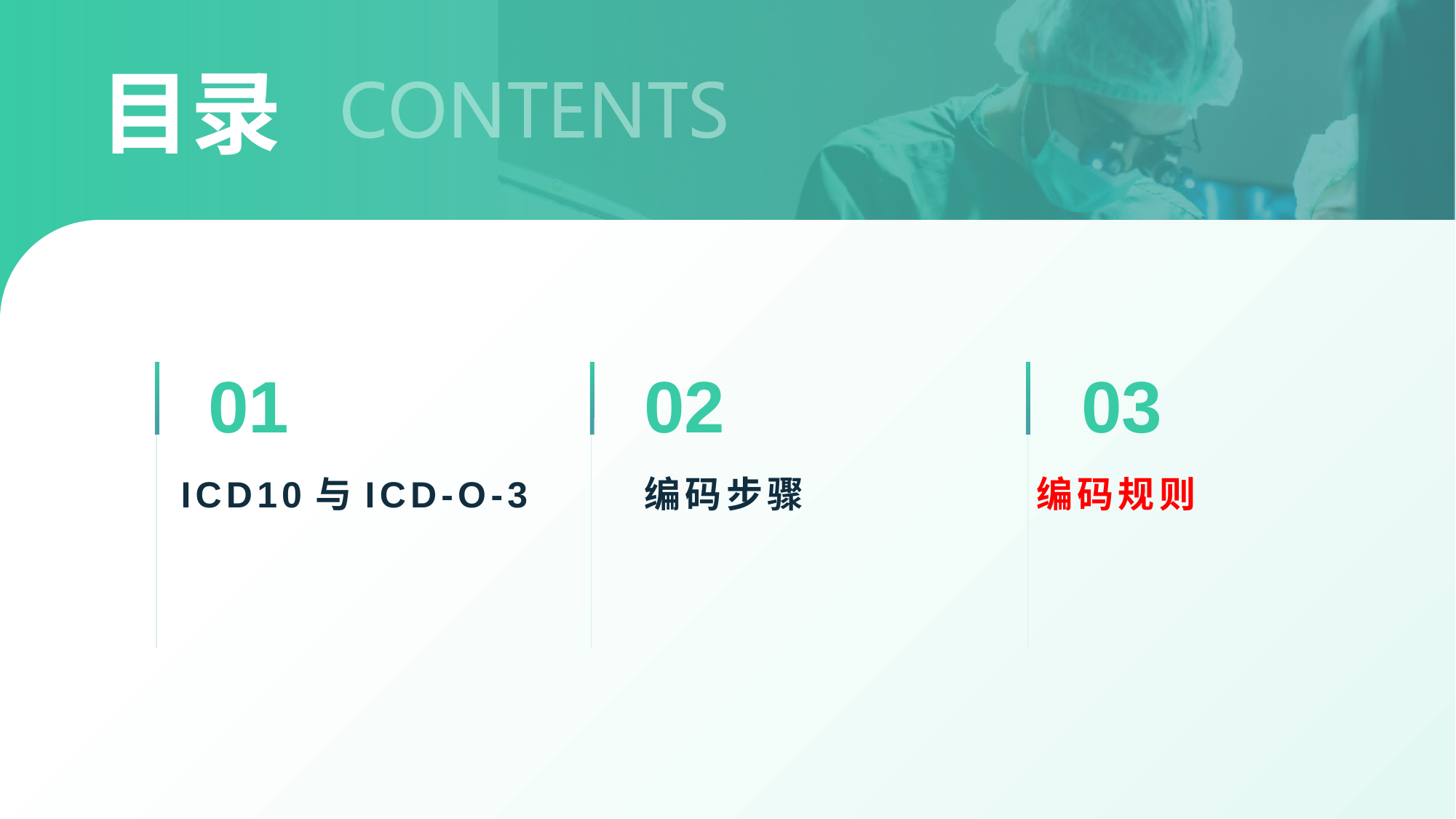

# 目录

01
02
03

编码步骤
编码规则
ICD10与ICD-O-3